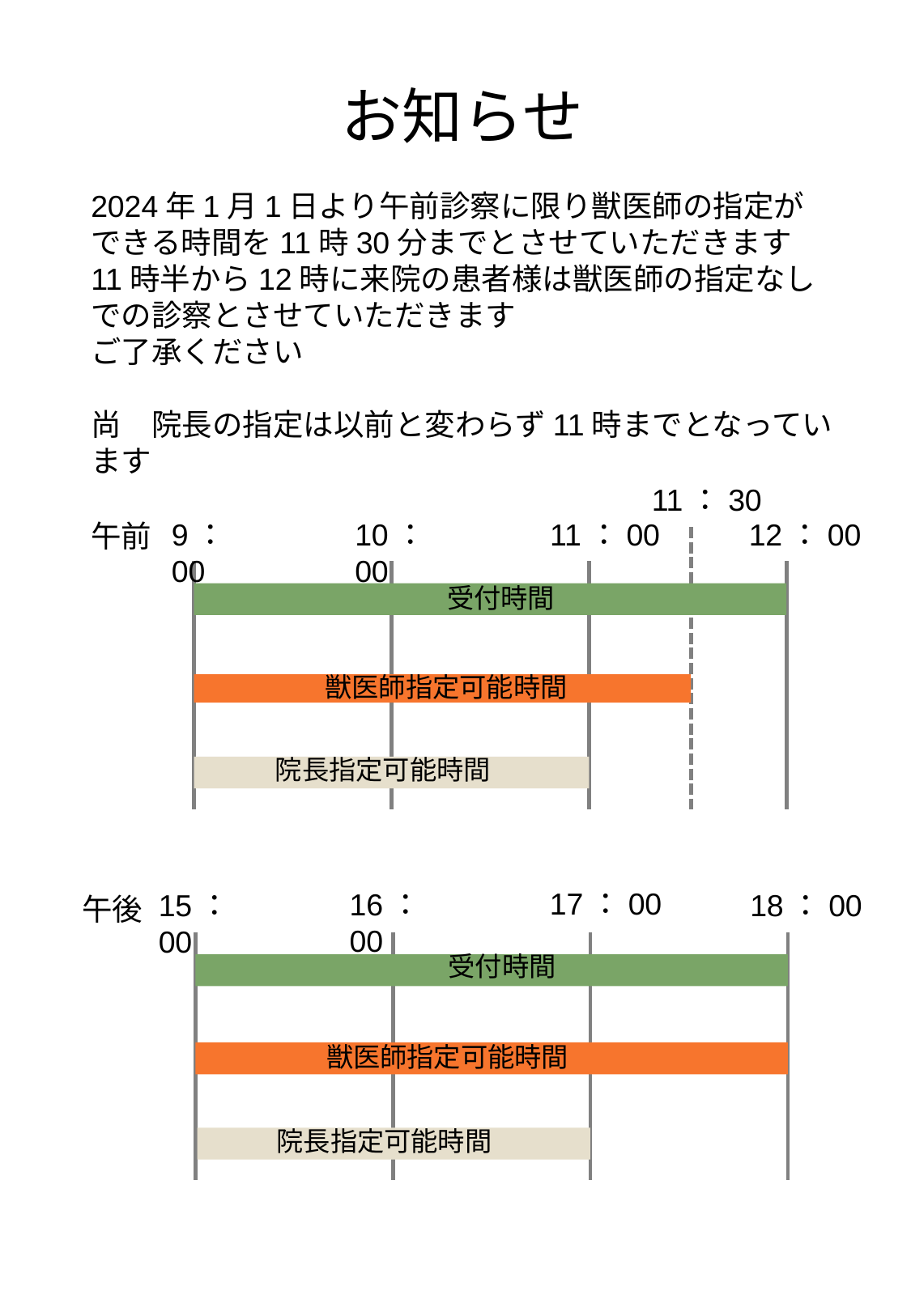

お知らせ

2024年1月1日より午前診察に限り獣医師の指定ができる時間を11時30分までとさせていただきます
11時半から12時に来院の患者様は獣医師の指定なしでの診察とさせていただきます
ご了承ください

尚　院長の指定は以前と変わらず11時までとなっています
11：30
10：00
11：00
12：00
9：00
受付時間

獣医師指定可能時間

院長指定可能時間

午前
17：00
16：00
15：00
18：00
受付時間

獣医師指定可能時間

院長指定可能時間

午後